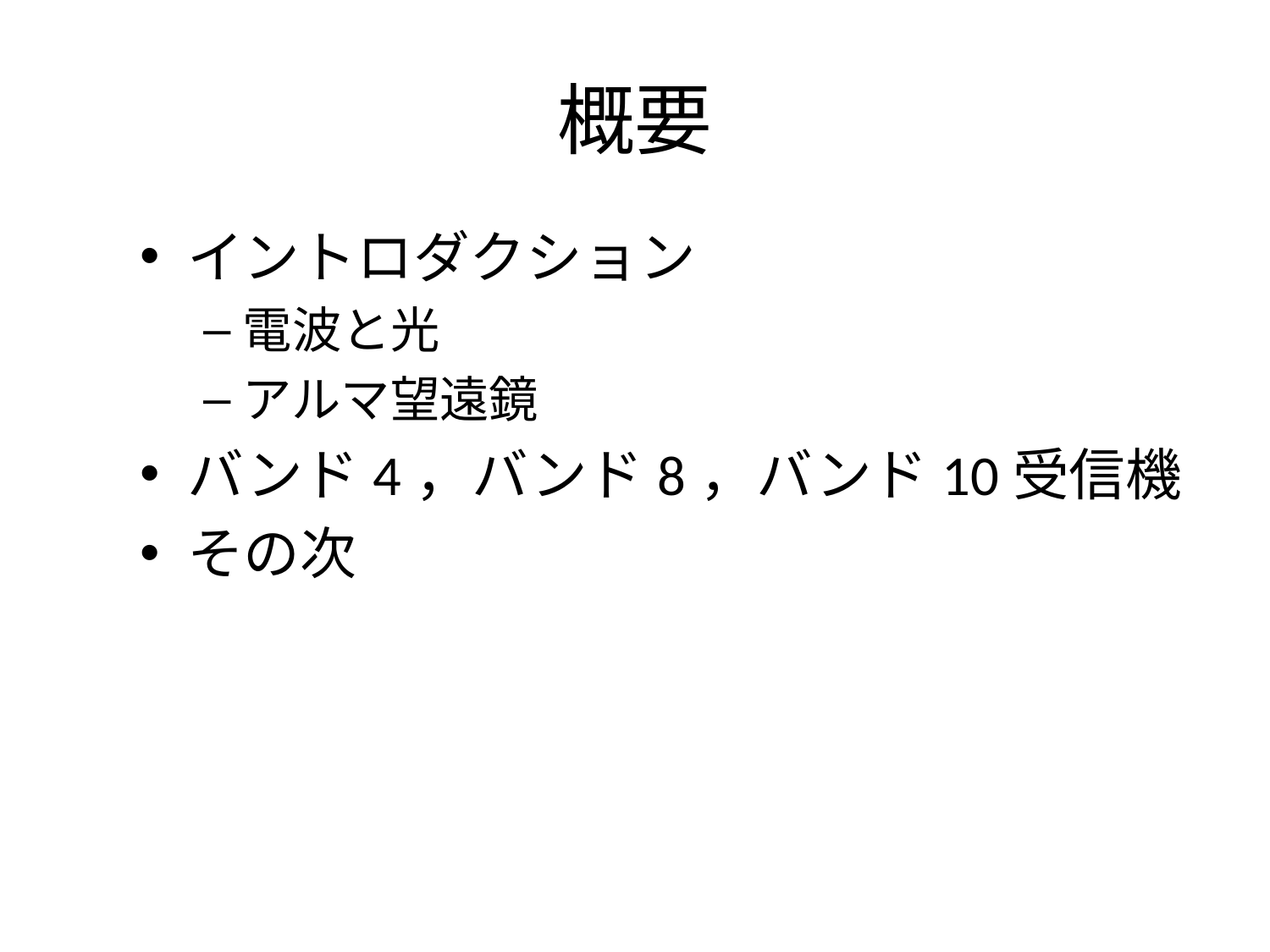

# 概要
イントロダクション
電波と光
アルマ望遠鏡
バンド4，バンド8，バンド10受信機
その次